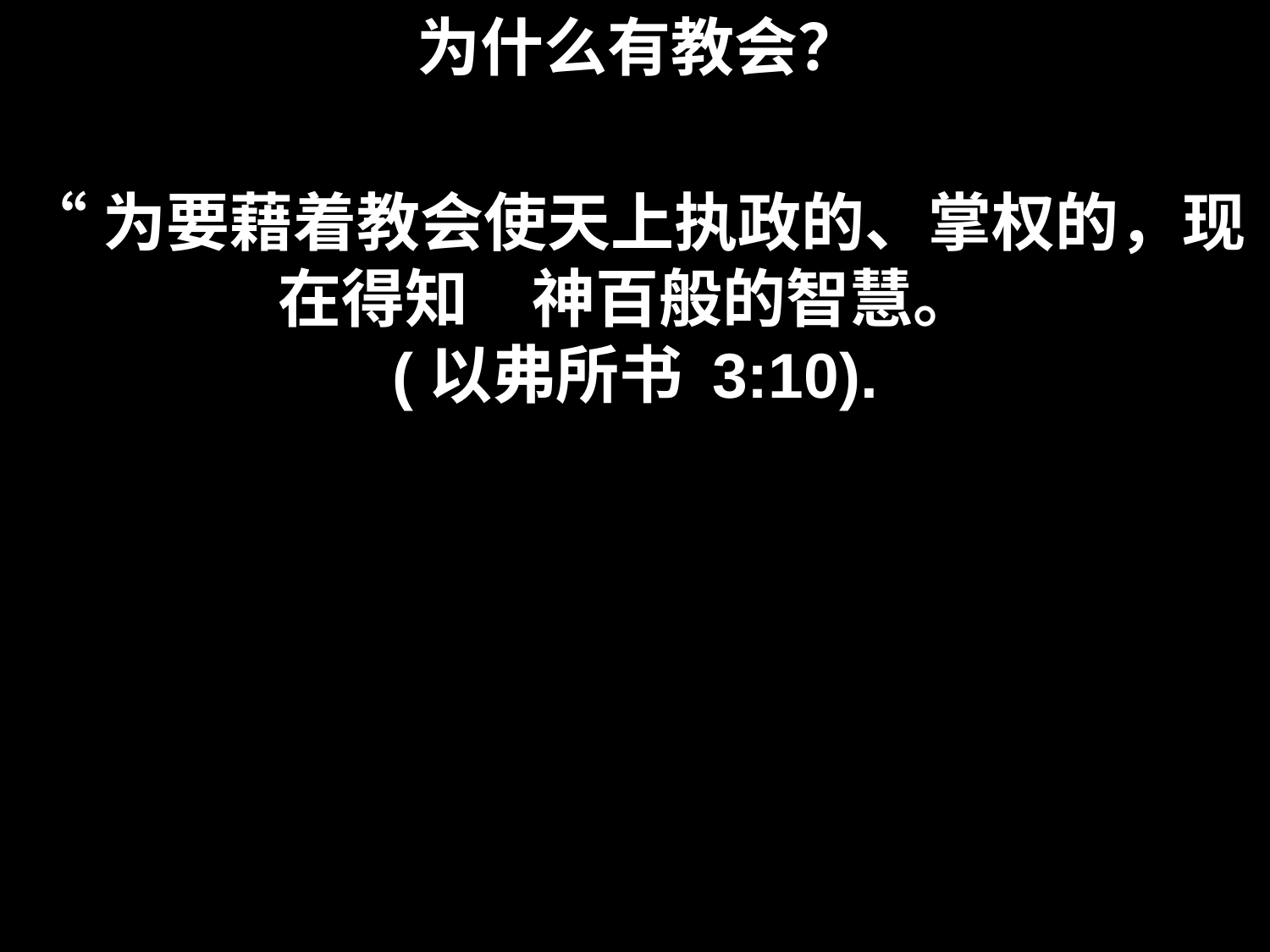

为什么有教会？
# “为要藉着教会使天上执政的、掌权的，现在得知　神百般的智慧。 (以弗所书 3:10).